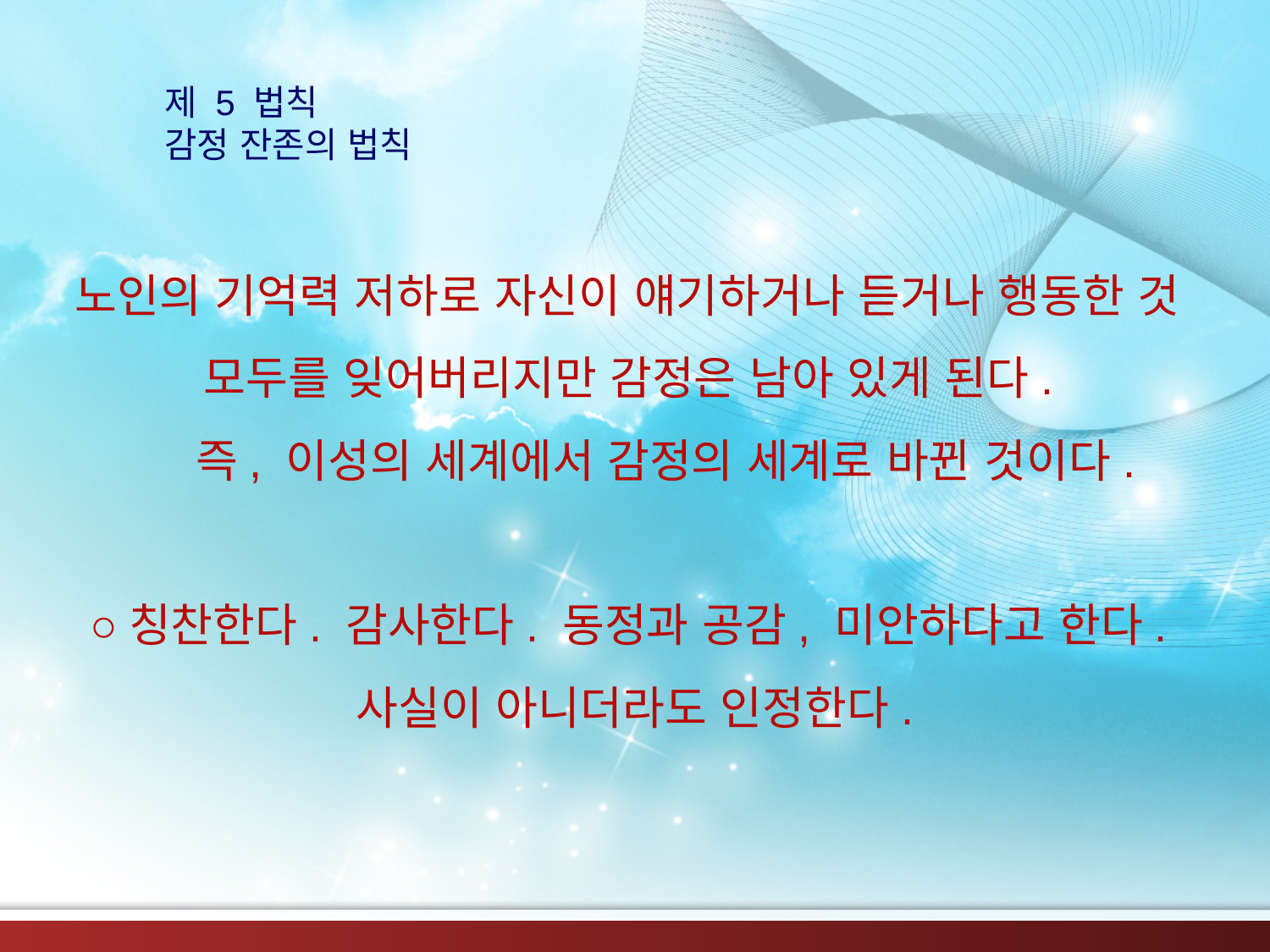

제 5 법칙
감정 잔존의 법칙
# 노인의 기억력 저하로 자신이 얘기하거나 듣거나 행동한 것 모두를 잊어버리지만 감정은 남아 있게 된다. 즉, 이성의 세계에서 감정의 세계로 바뀐 것이다. ○칭찬한다. 감사한다. 동정과 공감, 미안하다고 한다. 사실이 아니더라도 인정한다.